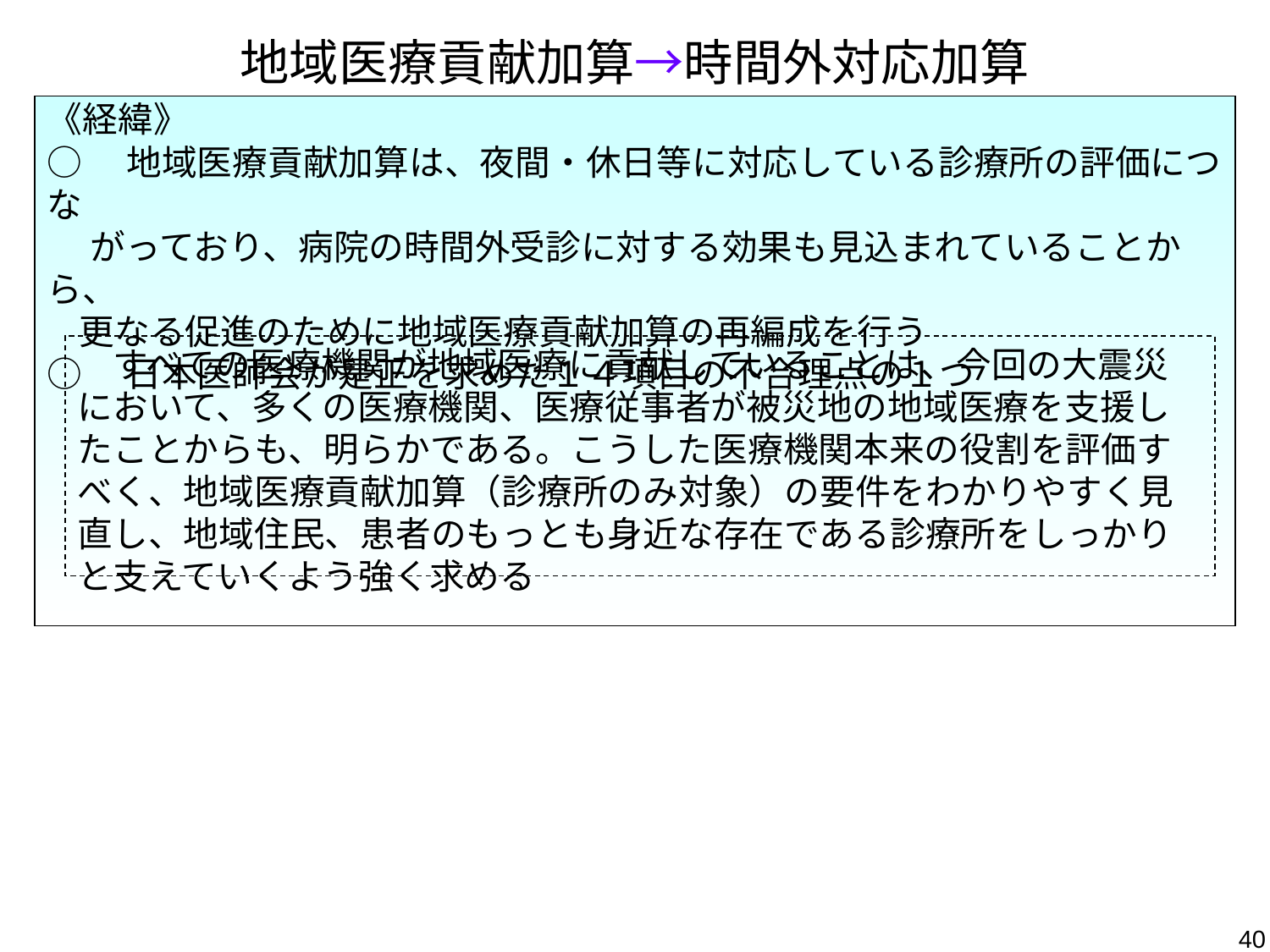

# 地域医療貢献加算→時間外対応加算
《経緯》
○　地域医療貢献加算は、夜間・休日等に対応している診療所の評価につな
　 がっており、病院の時間外受診に対する効果も見込まれていることから、
   更なる促進のために地域医療貢献加算の再編成を行う
○　日本医師会が是正を求めた１４項目の不合理点の１つ

　すべての医療機関が地域医療に貢献していることは、今回の大震災において、多くの医療機関、医療従事者が被災地の地域医療を支援したことからも、明らかである。こうした医療機関本来の役割を評価すべく、地域医療貢献加算（診療所のみ対象）の要件をわかりやすく見直し、地域住民、患者のもっとも身近な存在である診療所をしっかりと支えていくよう強く求める

40